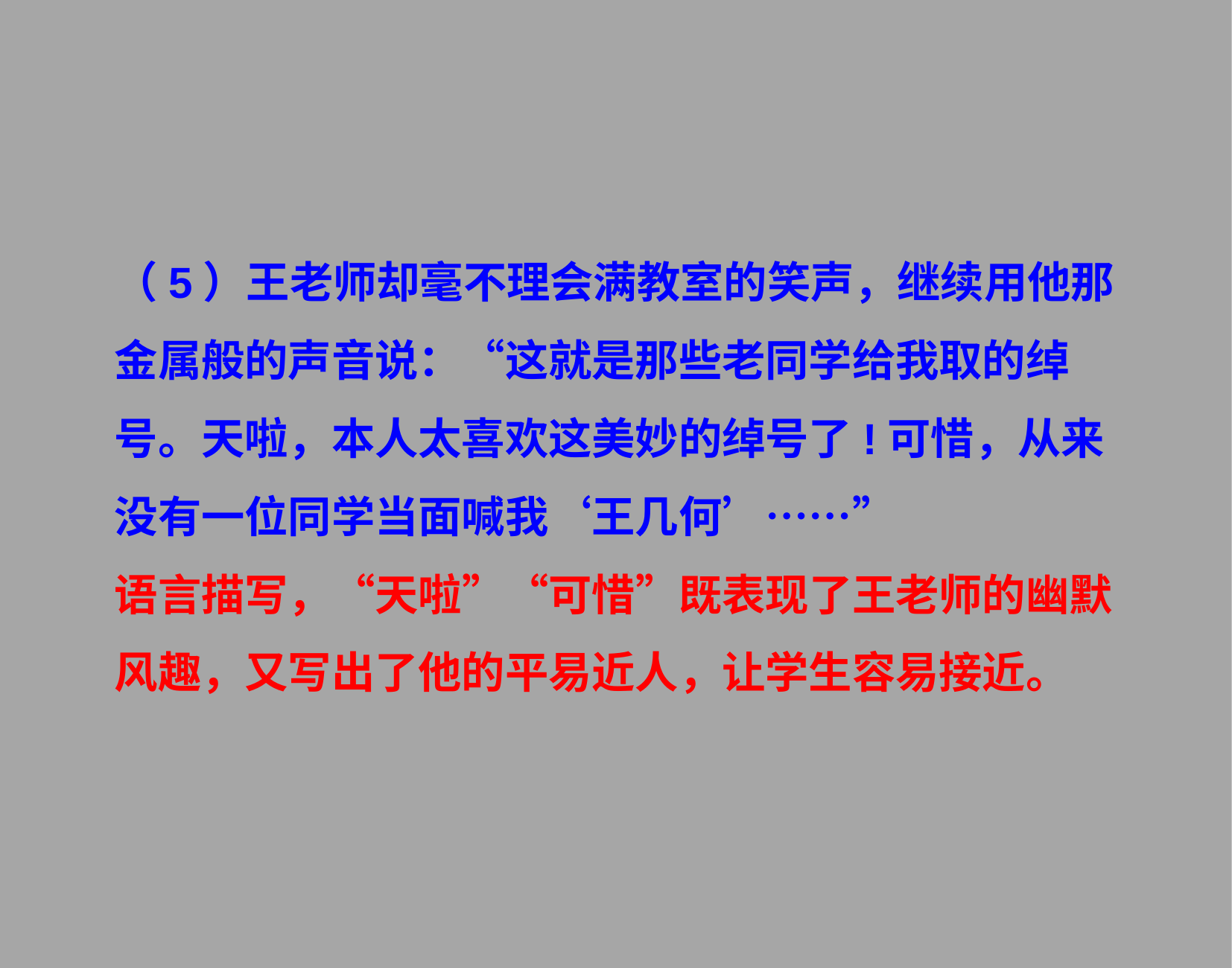

（5）王老师却毫不理会满教室的笑声，继续用他那金属般的声音说：“这就是那些老同学给我取的绰号。天啦，本人太喜欢这美妙的绰号了!可惜，从来没有一位同学当面喊我‘王几何’……”
语言描写，“天啦”“可惜”既表现了王老师的幽默风趣，又写出了他的平易近人，让学生容易接近。